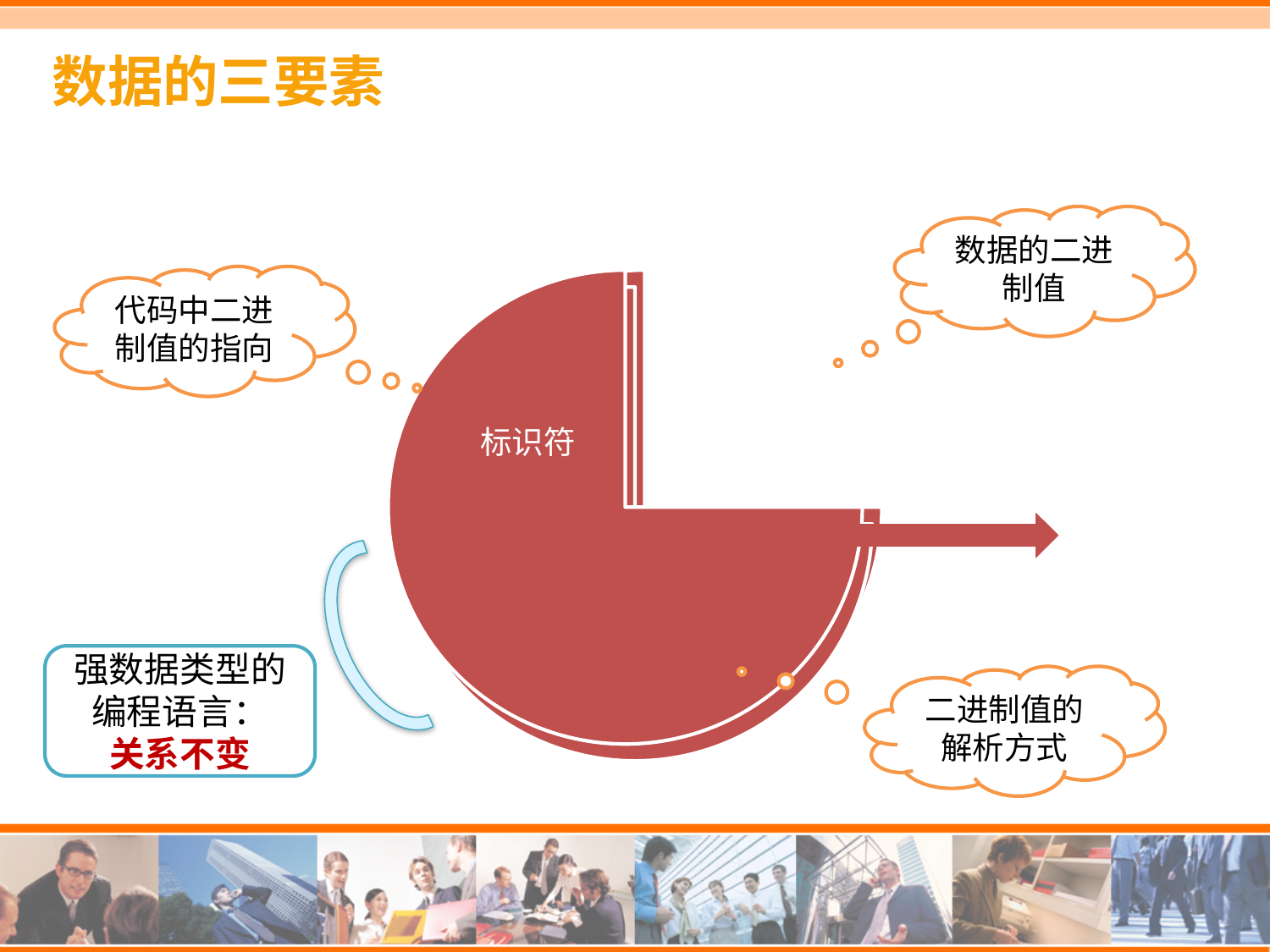

# 数据的三要素
数据类型
标识符
二进制值
数据的二进制值
代码中二进制值的指向

强数据类型的编程语言：
关系不变
二进制值的解析方式